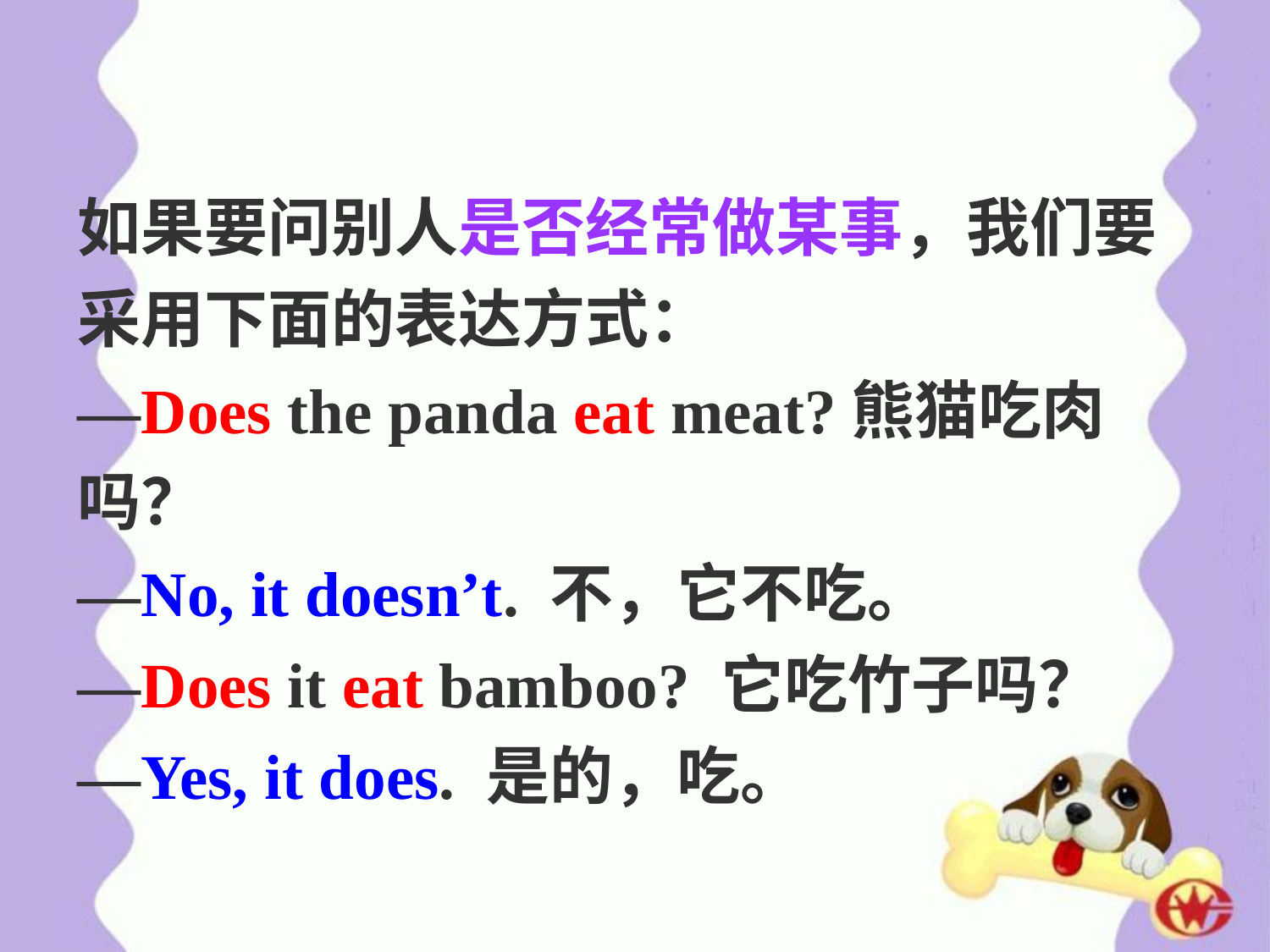

如果要问别人是否经常做某事，我们要 采用下面的表达方式：
—Does the panda eat meat?熊猫吃肉吗？
—No, it doesn’t. 不，它不吃。
—Does it eat bamboo? 它吃竹子吗？
—Yes, it does. 是的，吃。